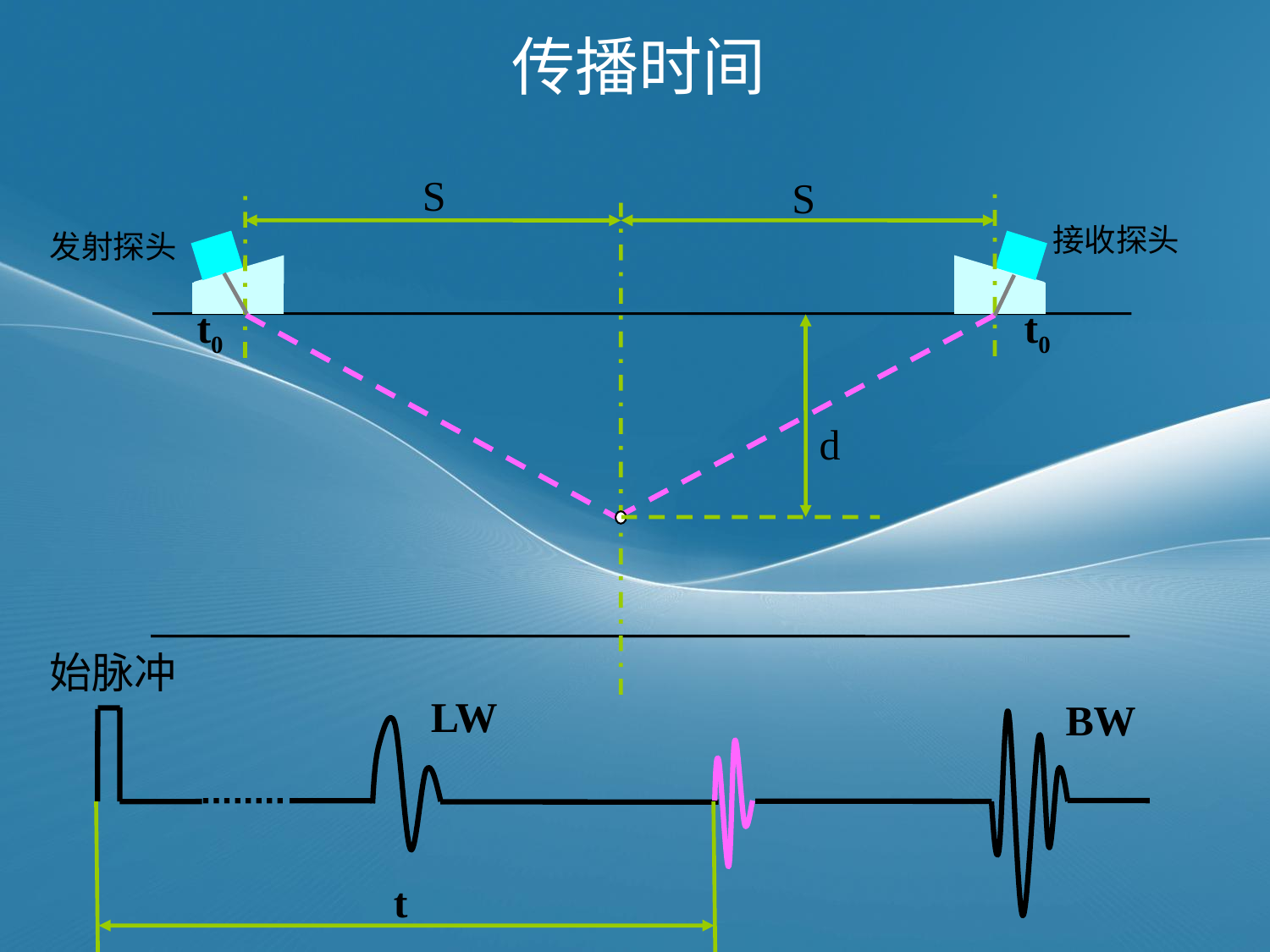

# 传播时间
S
S

接收探头
发射探头

t0
t0

d

始脉冲
LW
BW

t